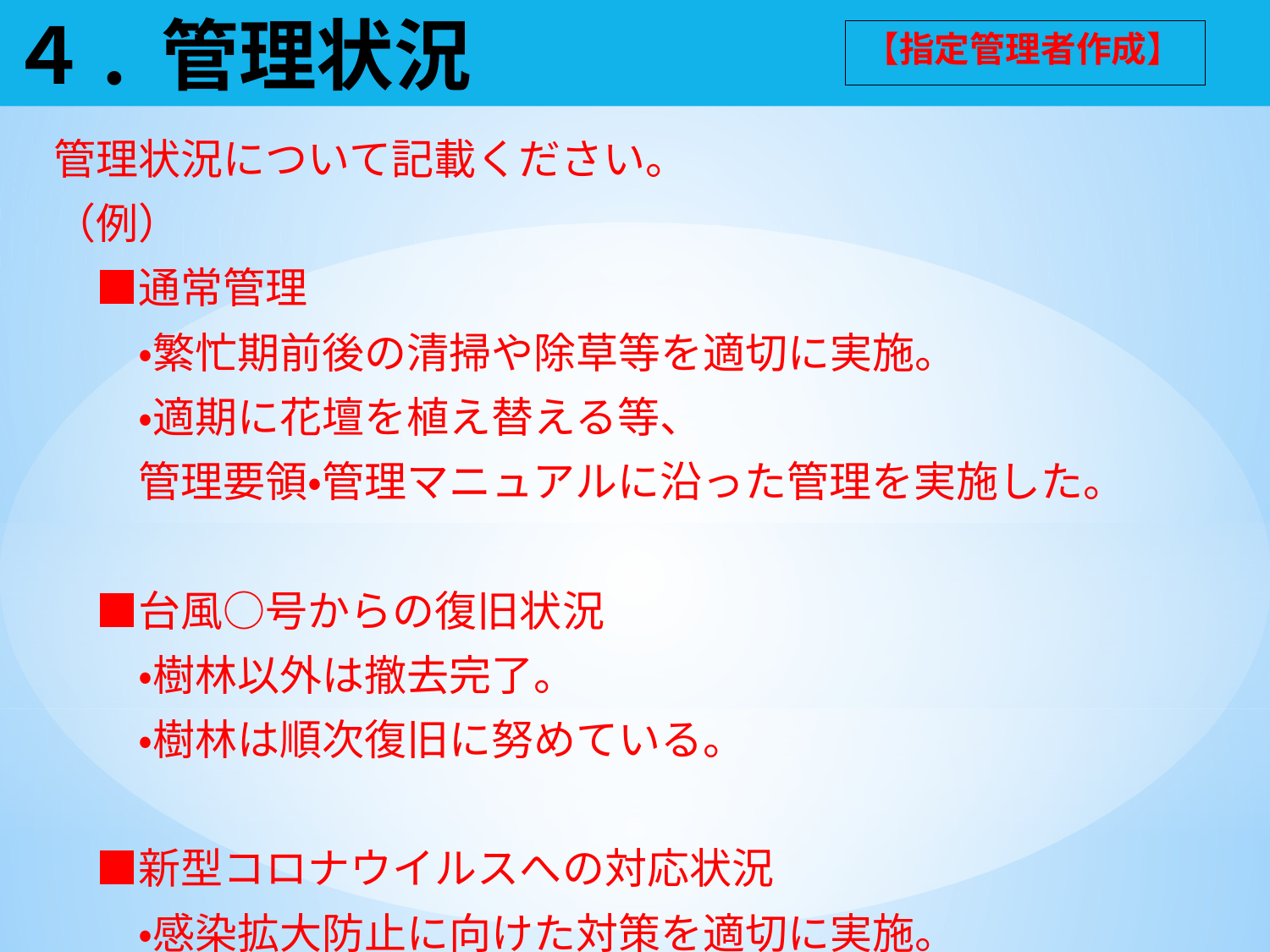

# ４. 管理状況
【指定管理者作成】
管理状況について記載ください。
（例）
　■通常管理
　　・繁忙期前後の清掃や除草等を適切に実施。
　　・適期に花壇を植え替える等、
　　管理要領・管理マニュアルに沿った管理を実施した。

　■台風○号からの復旧状況
　　・樹林以外は撤去完了。
　　・樹林は順次復旧に努めている。

　■新型コロナウイルスへの対応状況
　　・感染拡大防止に向けた対策を適切に実施。